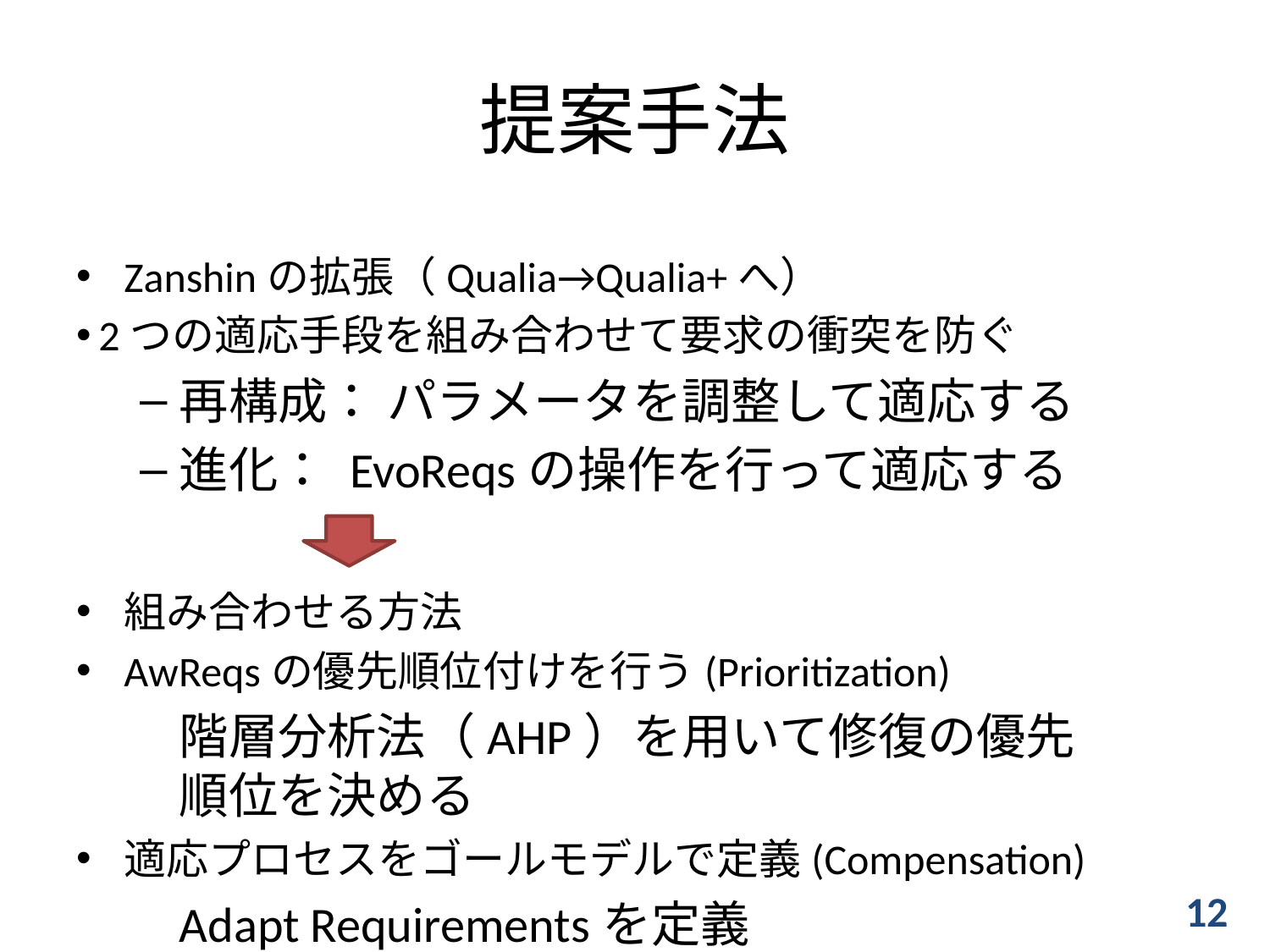

# 提案手法
Zanshinの拡張（Qualia→Qualia+へ）
2つの適応手段を組み合わせて要求の衝突を防ぐ
再構成： パラメータを調整して適応する
進化： EvoReqsの操作を行って適応する

組み合わせる方法
AwReqsの優先順位付けを行う(Prioritization)
階層分析法（AHP）を用いて修復の優先順位を決める
適応プロセスをゴールモデルで定義(Compensation)
Adapt Requirementsを定義

12